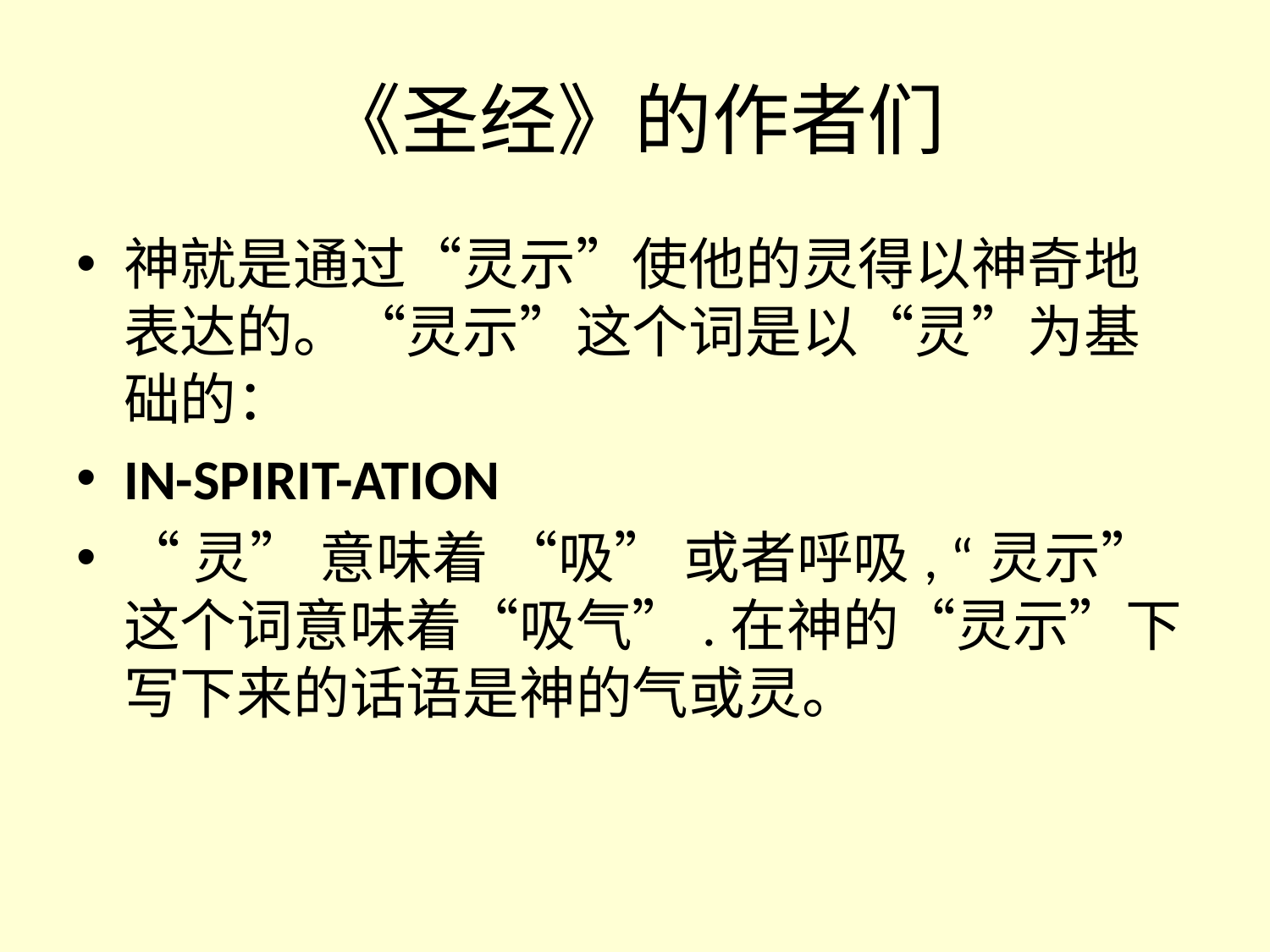

# 《圣经》的作者们
神就是通过“灵示”使他的灵得以神奇地表达的。“灵示”这个词是以“灵”为基础的：
In-spirit-ation
“灵” 意味着 “吸” 或者呼吸, “灵示”这个词意味着“吸气”.在神的“灵示”下写下来的话语是神的气或灵。